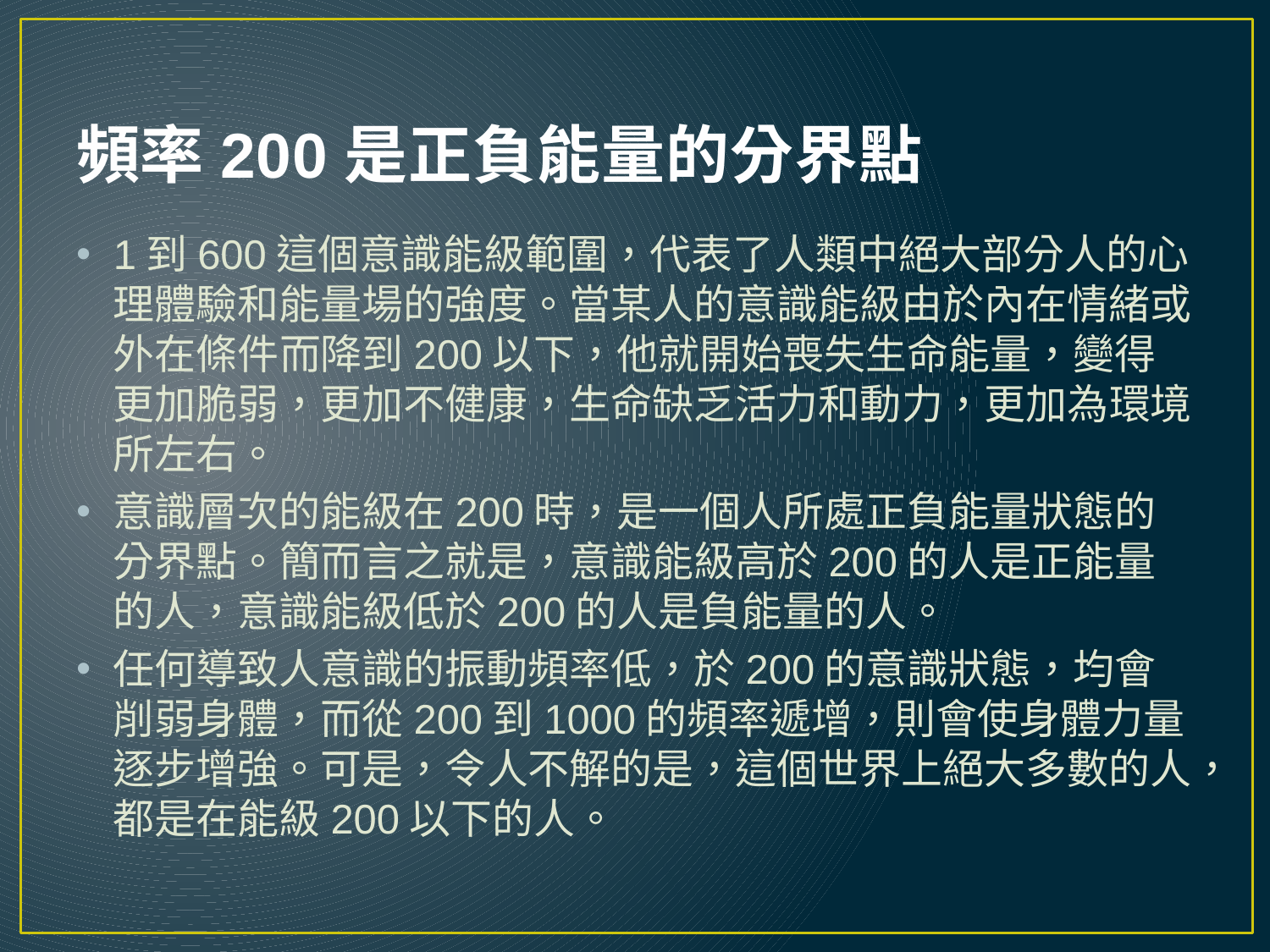

# 頻率200是正負能量的分界點
1到600這個意識能級範圍，代表了人類中絕大部分人的心理體驗和能量場的強度。當某人的意識能級由於內在情緒或外在條件而降到200以下，他就開始喪失生命能量，變得更加脆弱，更加不健康，生命缺乏活力和動力，更加為環境所左右。
意識層次的能級在200時，是一個人所處正負能量狀態的分界點。簡而言之就是，意識能級高於200的人是正能量的人，意識能級低於200的人是負能量的人。
任何導致人意識的振動頻率低，於200的意識狀態，均會削弱身體，而從200到1000的頻率遞增，則會使身體力量逐步增強。可是，令人不解的是，這個世界上絕大多數的人，都是在能級200以下的人。